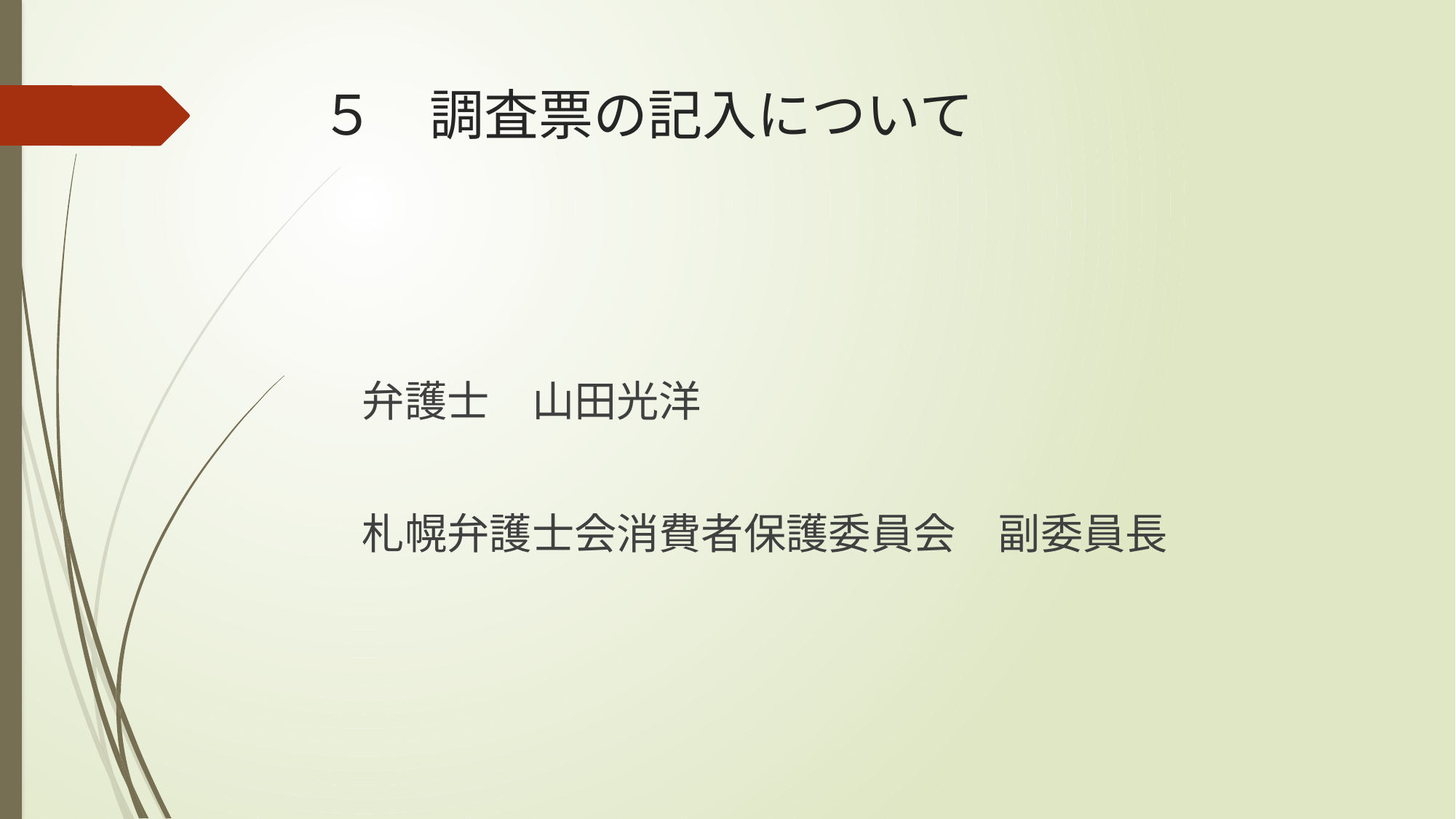

# ５　調査票の記入について

　弁護士　山田光洋

　札幌弁護士会消費者保護委員会　副委員長